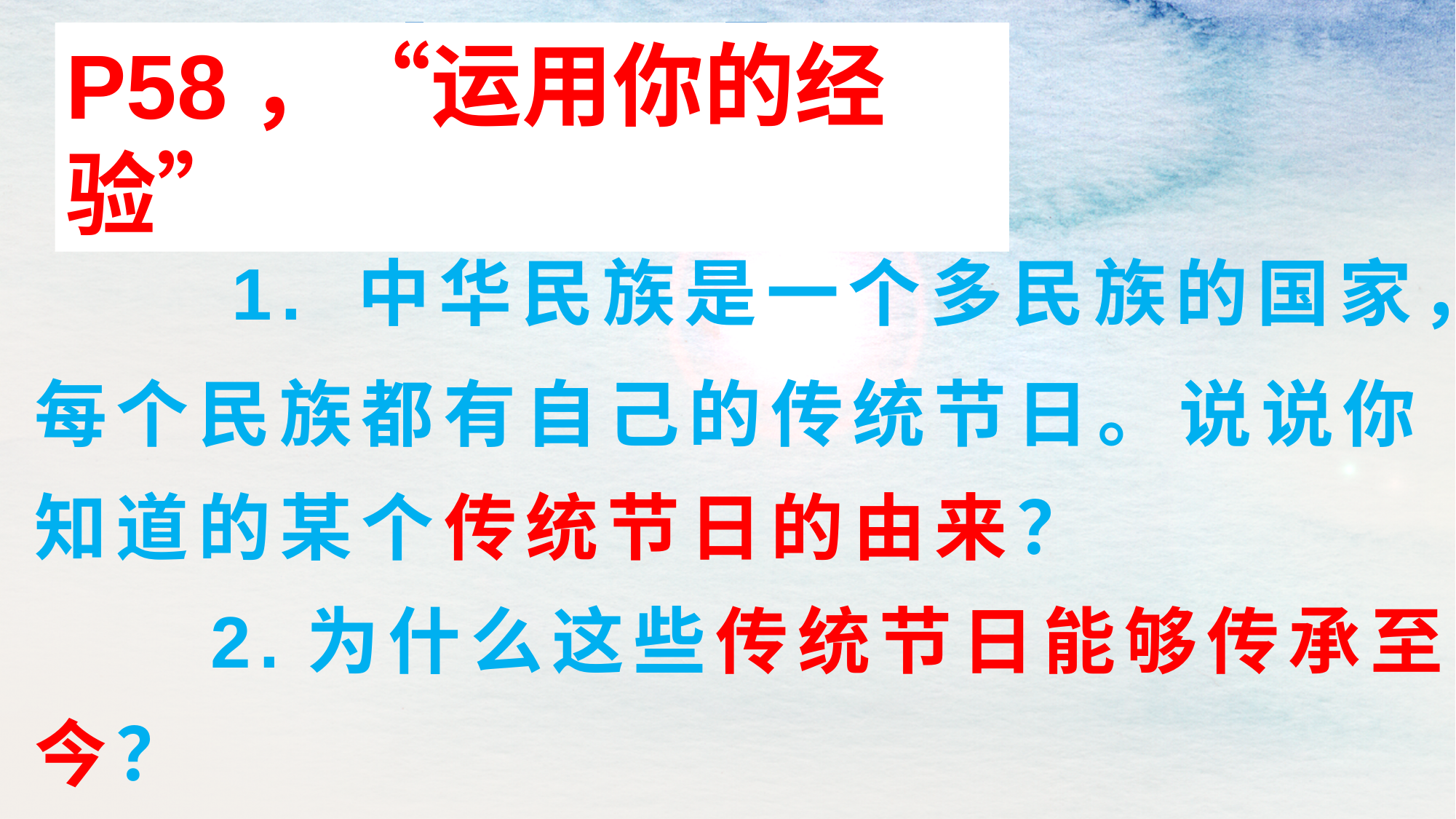

P58，“运用你的经验”

     1. 中华民族是一个多民族的国家，每个民族都有自己的传统节日。说说你知道的某个传统节日的由来？
      2.为什么这些传统节日能够传承至今？